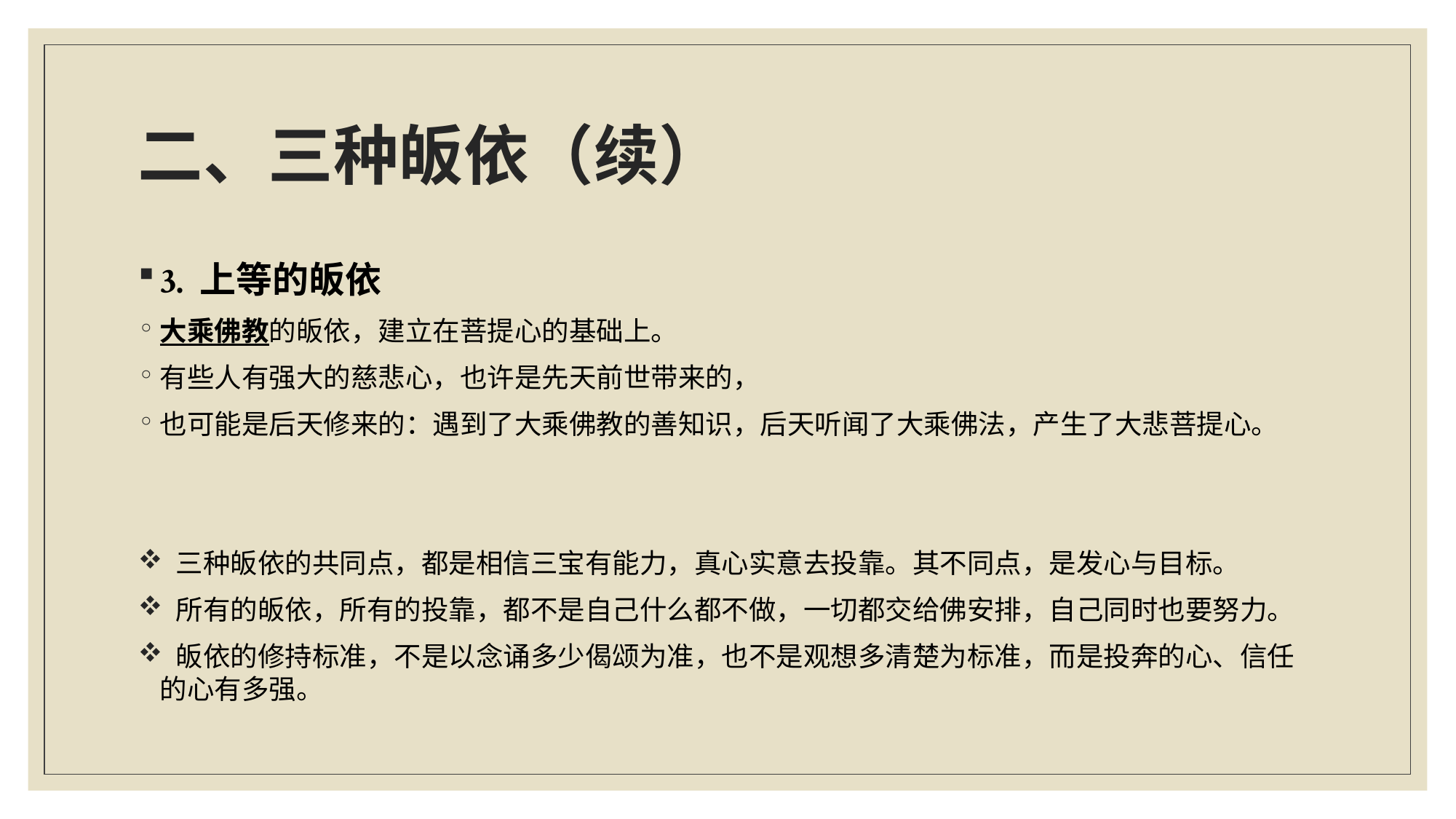

# 二、三种皈依（续）
3. 上等的皈依
大乘佛教的皈依，建立在菩提心的基础上。
有些人有强大的慈悲心，也许是先天前世带来的，
也可能是后天修来的：遇到了大乘佛教的善知识，后天听闻了大乘佛法，产生了大悲菩提心。

 三种皈依的共同点，都是相信三宝有能力，真心实意去投靠。其不同点，是发心与目标。
 所有的皈依，所有的投靠，都不是自己什么都不做，一切都交给佛安排，自己同时也要努力。
 皈依的修持标准，不是以念诵多少偈颂为准，也不是观想多清楚为标准，而是投奔的心、信任的心有多强。